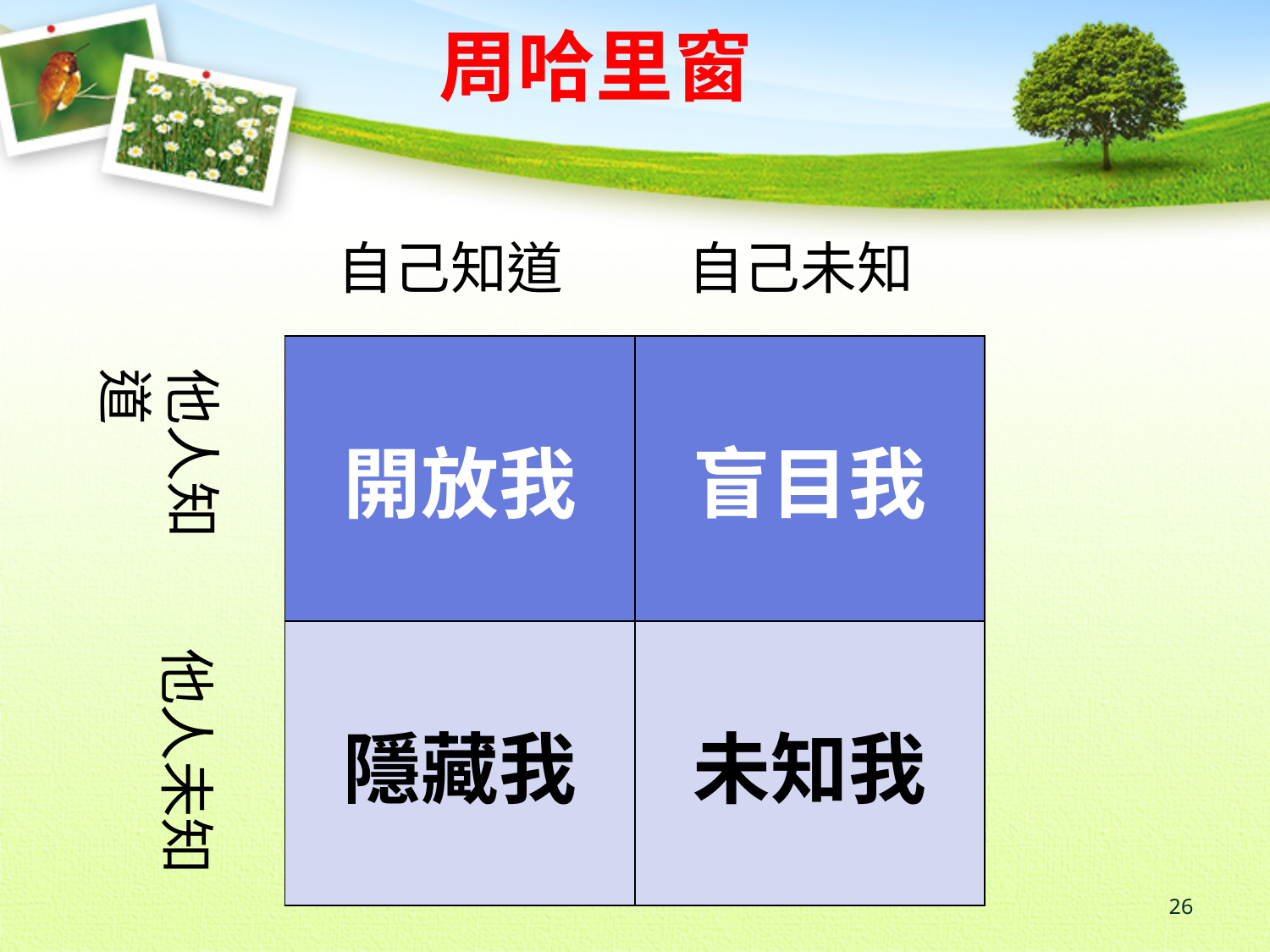

# 周哈里窗
自己知道
自己未知
| 開放我 | 盲目我 |
| --- | --- |
| 隱藏我 | 未知我 |
他人知道
他人未知
26